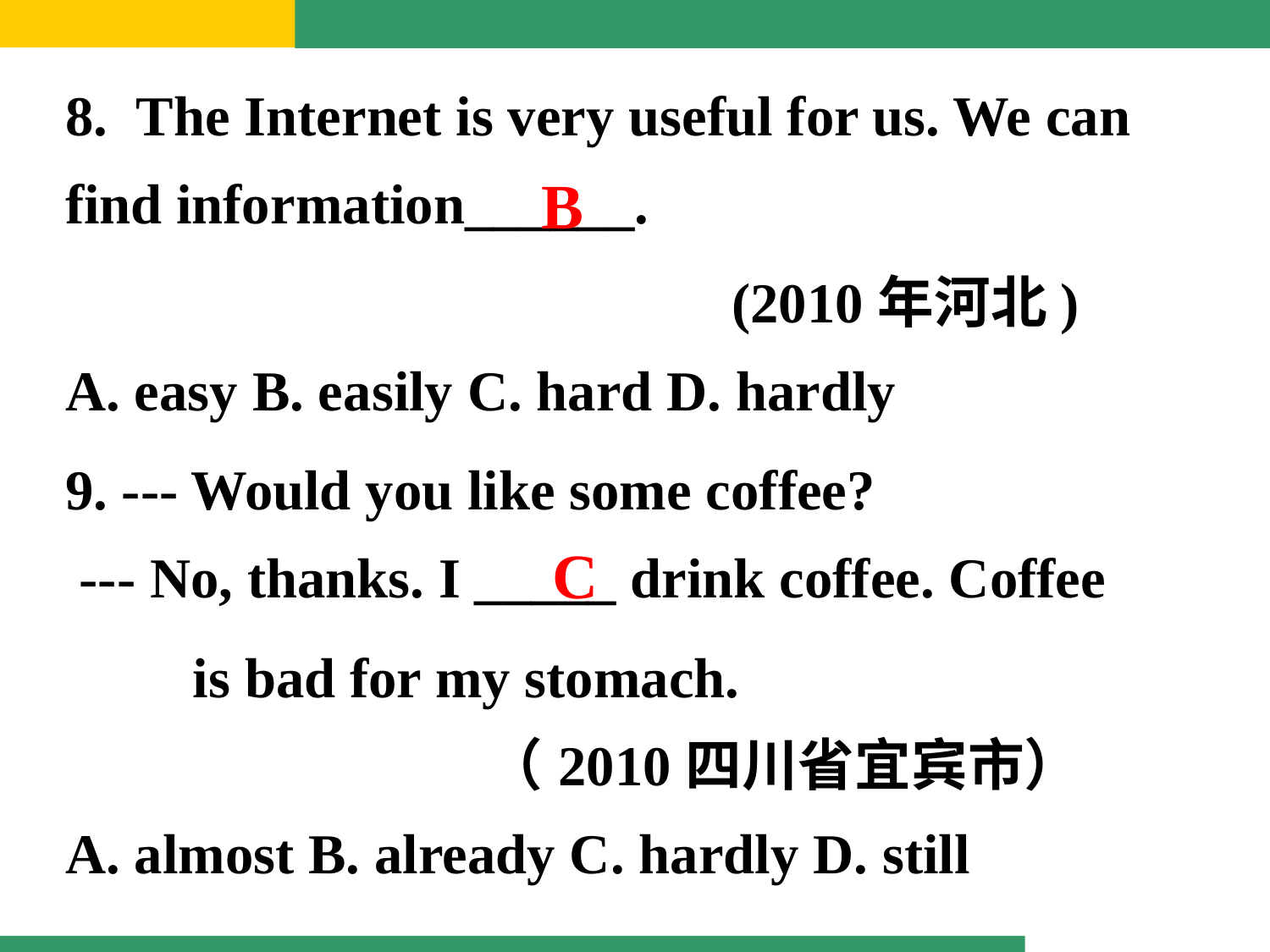

8.  The Internet is very useful for us. We can find information______.
                                               (2010年河北)
A. easy B. easily C. hard D. hardly
9. --- Would you like some coffee?
 --- No, thanks. I _____ drink coffee. Coffee
         is bad for my stomach. 
　　                        （2010四川省宜宾市）
A. almost B. already C. hardly D. still
B
C